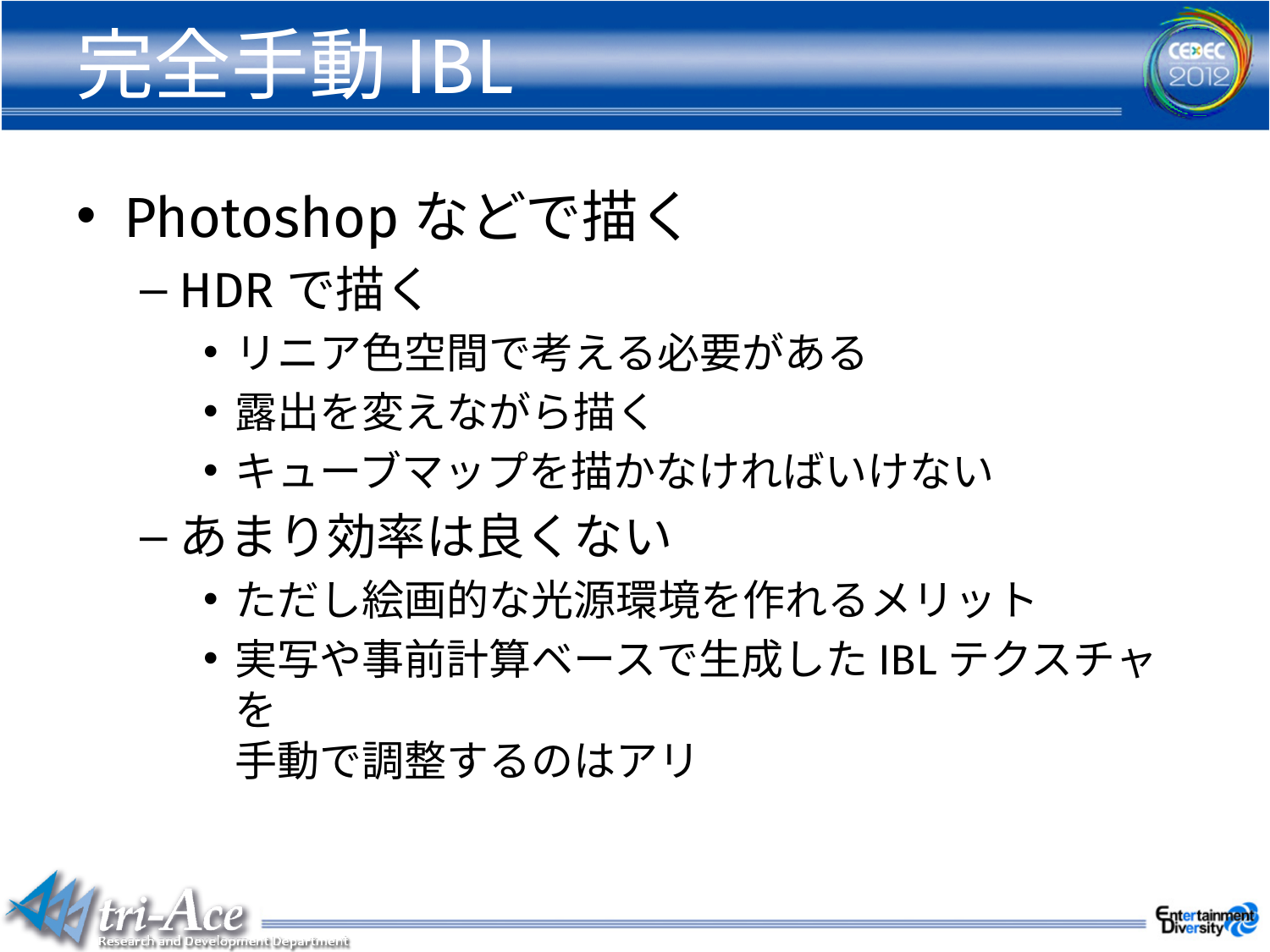

# 完全手動IBL
Photoshopなどで描く
HDRで描く
リニア色空間で考える必要がある
露出を変えながら描く
キューブマップを描かなければいけない
あまり効率は良くない
ただし絵画的な光源環境を作れるメリット
実写や事前計算ベースで生成したIBLテクスチャを
手動で調整するのはアリ